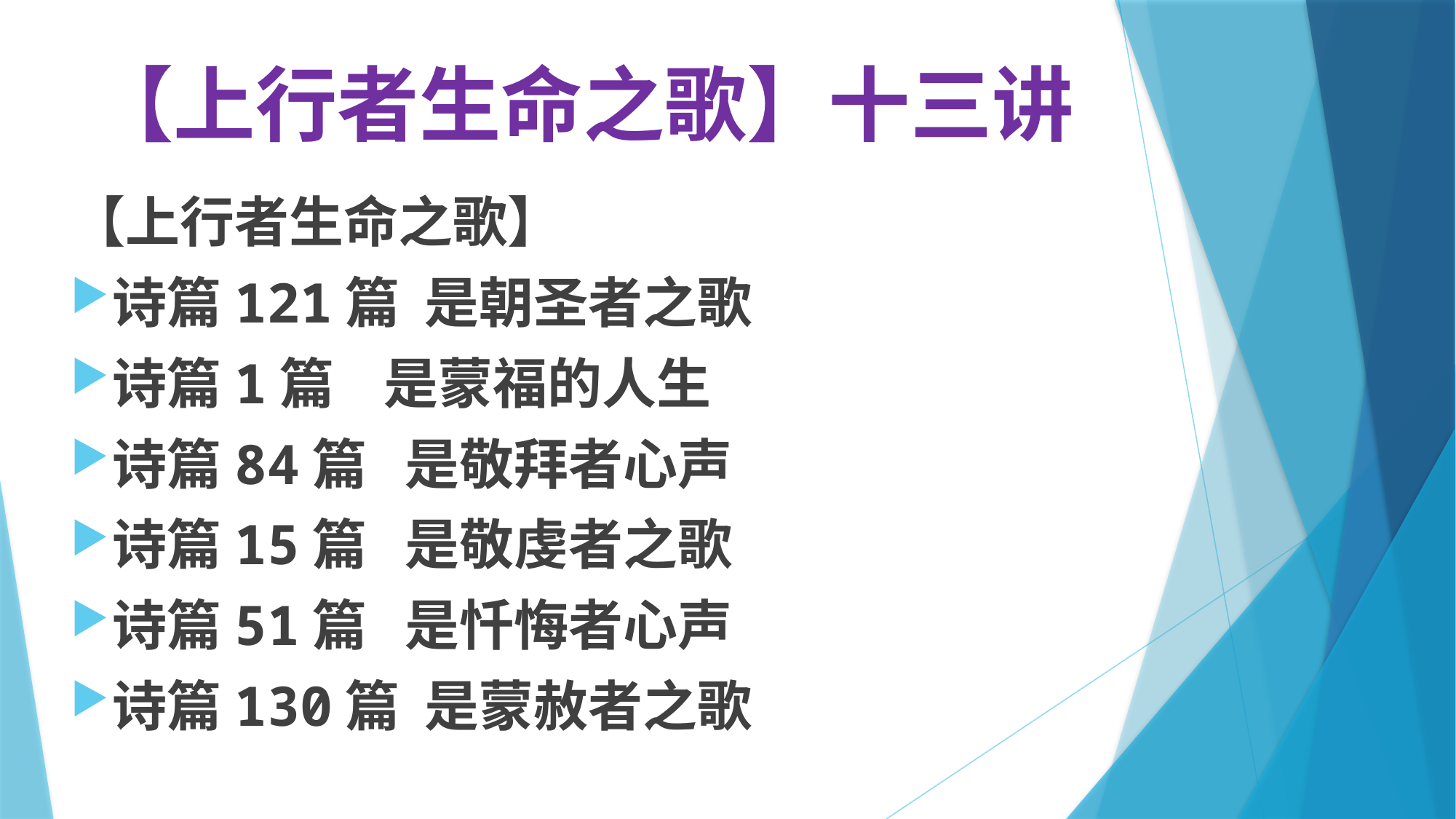

# 【上行者生命之歌】十三讲
【上行者生命之歌】
诗篇121篇  是朝圣者之歌
诗篇1篇    是蒙福的人生
诗篇84篇   是敬拜者心声
诗篇15篇   是敬虔者之歌
诗篇51篇   是忏悔者心声
诗篇130篇  是蒙赦者之歌